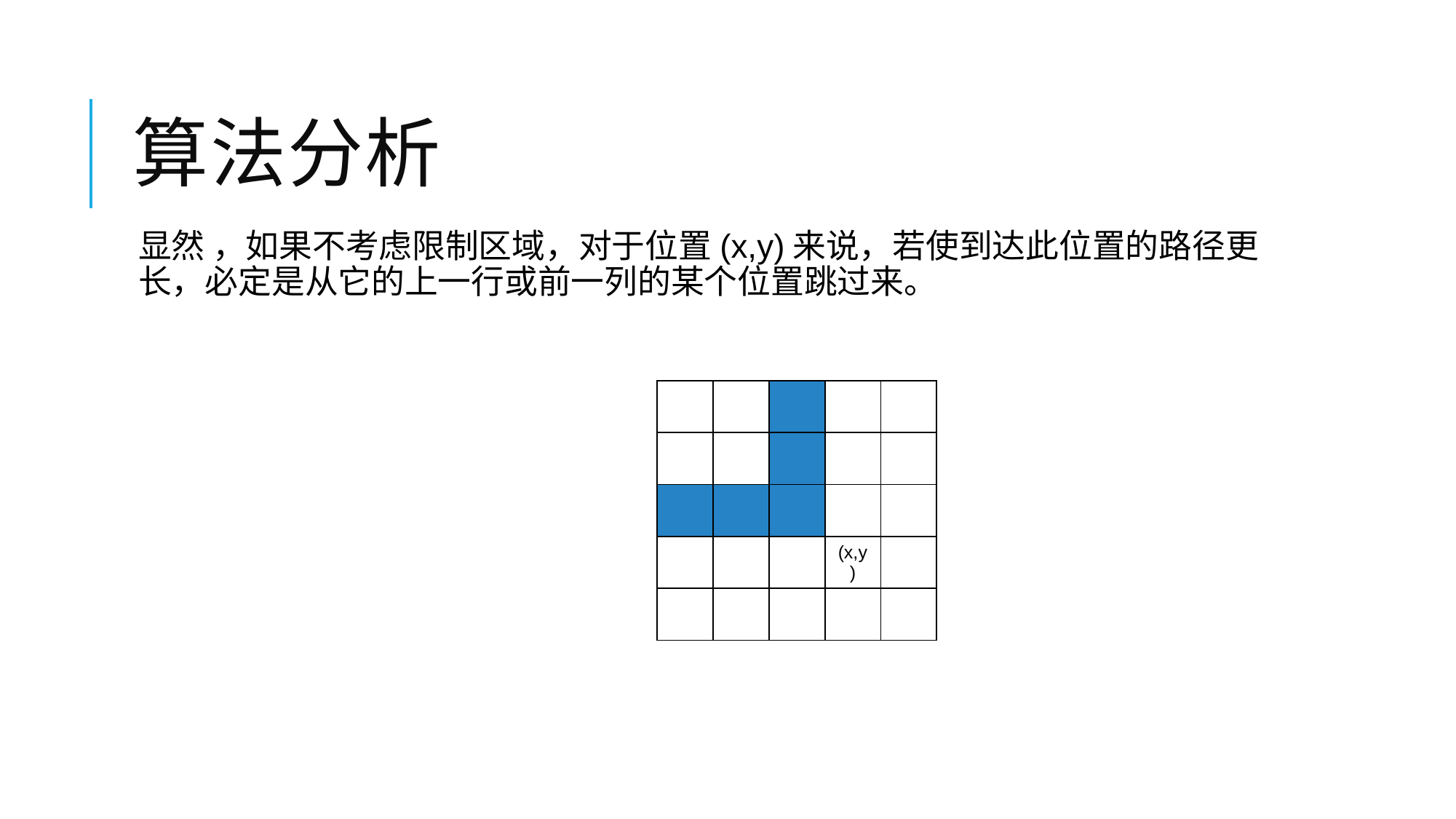

# 算法分析
显然 ，如果不考虑限制区域，对于位置(x,y)来说，若使到达此位置的路径更长，必定是从它的上一行或前一列的某个位置跳过来。
|  |  |  |  |  |
| --- | --- | --- | --- | --- |
|  |  |  |  |  |
|  |  |  |  |  |
|  |  |  | (x,y) |  |
|  |  |  |  |  |